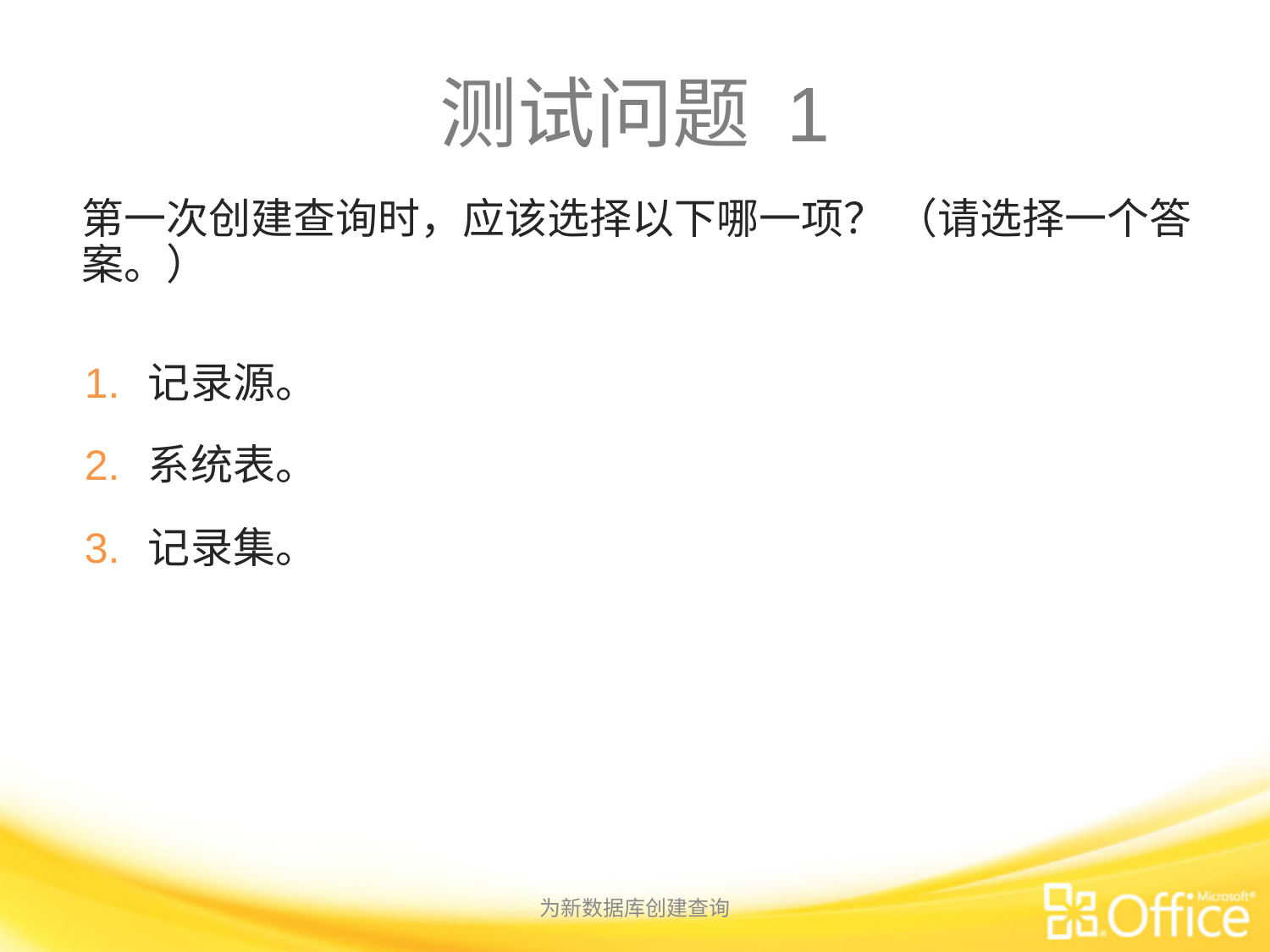

# 测试问题 1
第一次创建查询时，应该选择以下哪一项？ （请选择一个答案。）
记录源。
系统表。
记录集。
为新数据库创建查询